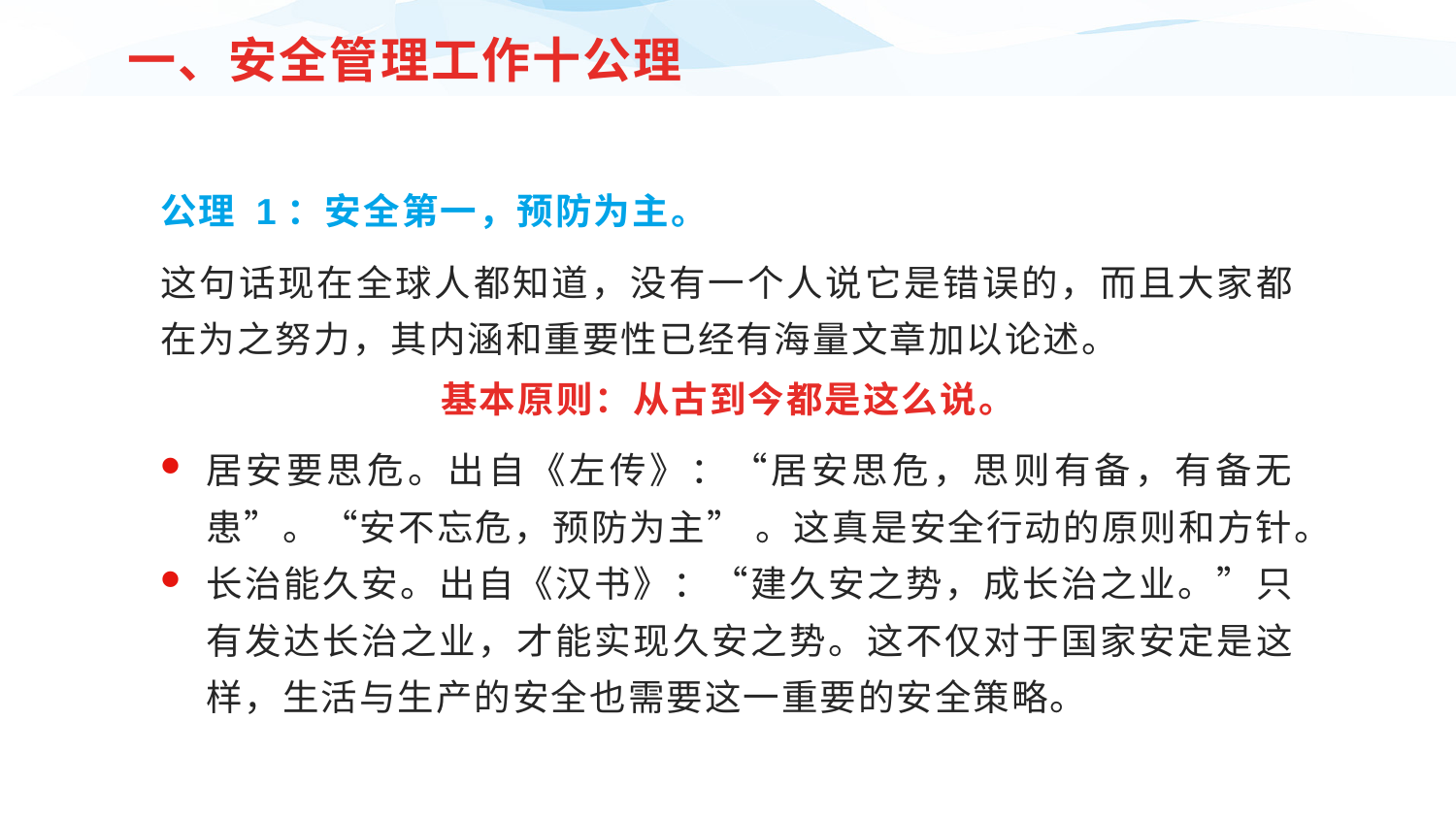

一、安全管理工作十公理
公理 1：安全第一，预防为主。
这句话现在全球人都知道，没有一个人说它是错误的，而且大家都在为之努力，其内涵和重要性已经有海量文章加以论述。
基本原则：从古到今都是这么说。
居安要思危。出自《左传》：“居安思危，思则有备，有备无患”。“安不忘危，预防为主” 。这真是安全行动的原则和方针。
长治能久安。出自《汉书》：“建久安之势，成长治之业。”只有发达长治之业，才能实现久安之势。这不仅对于国家安定是这样，生活与生产的安全也需要这一重要的安全策略。